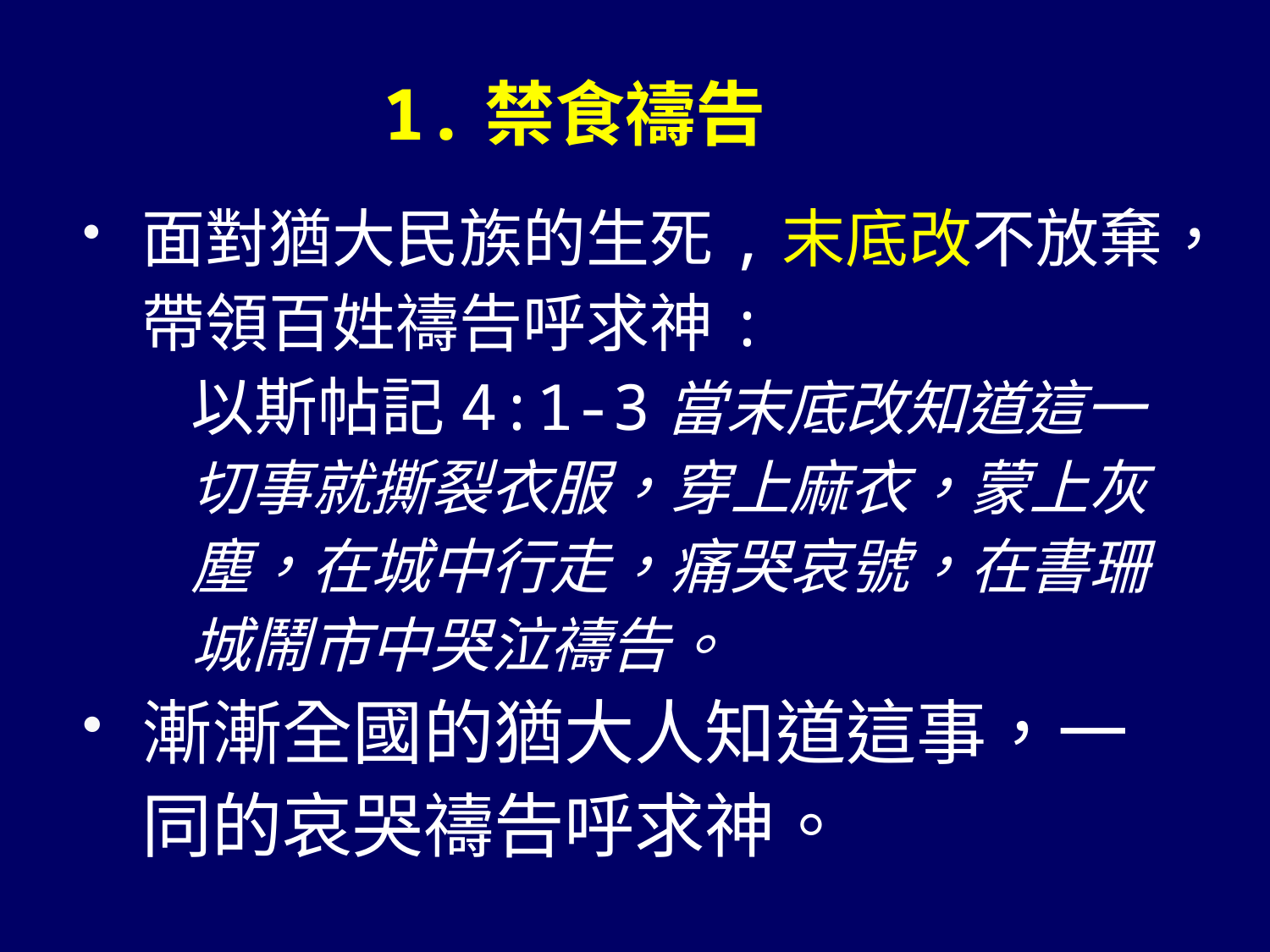

1.禁食禱告
面對猶大民族的生死,末底改不放棄，帶領百姓禱告呼求神:
以斯帖記4:1-3當末底改知道這一切事就撕裂衣服，穿上麻衣，蒙上灰塵，在城中行走，痛哭哀號，在書珊城鬧市中哭泣禱告。
漸漸全國的猶大人知道這事，一同的哀哭禱告呼求神。